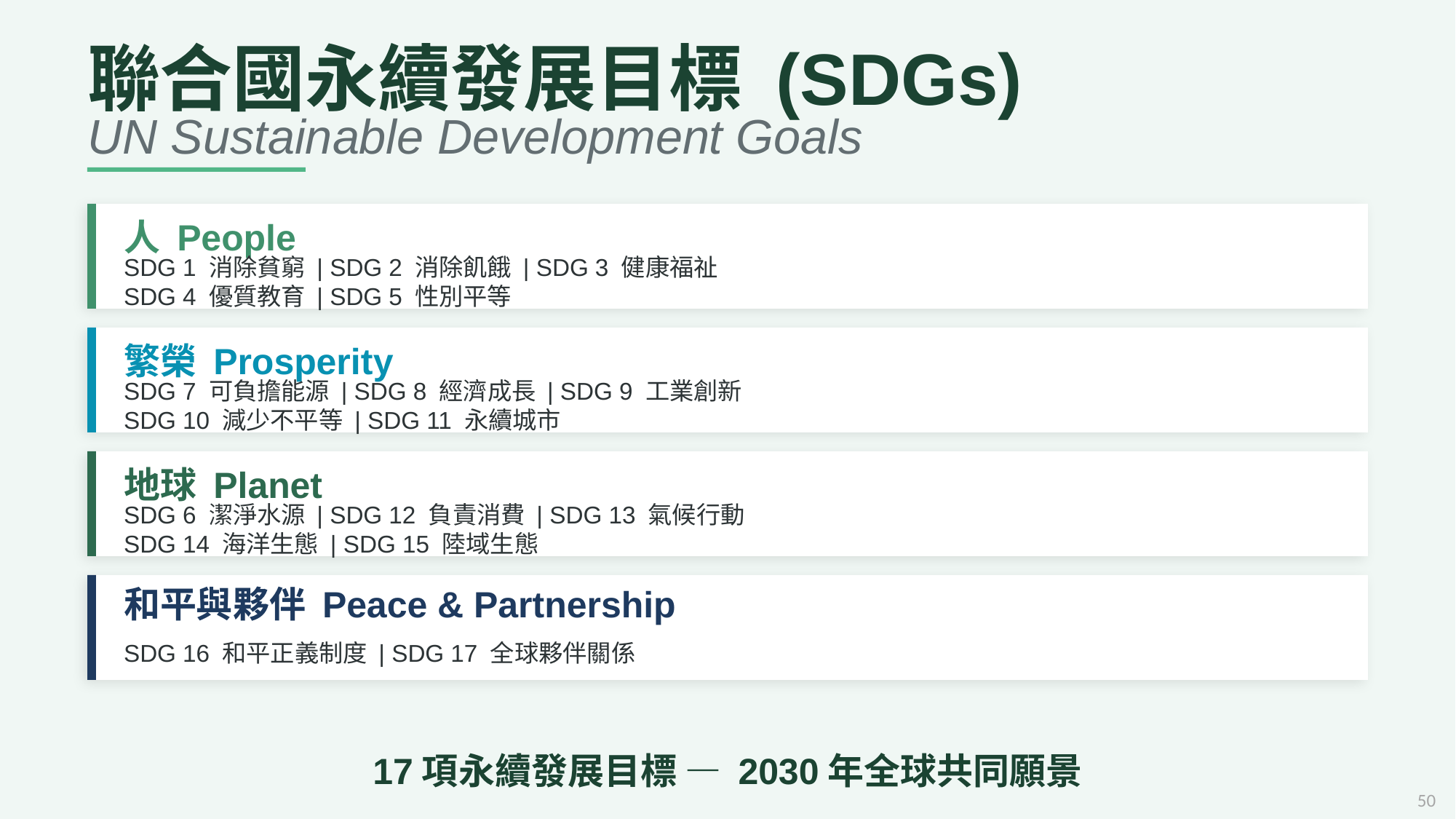

聯合國永續發展目標 (SDGs)
UN Sustainable Development Goals

人 People
SDG 1 消除貧窮 | SDG 2 消除飢餓 | SDG 3 健康福祉
SDG 4 優質教育 | SDG 5 性別平等

繁榮 Prosperity
SDG 7 可負擔能源 | SDG 8 經濟成長 | SDG 9 工業創新
SDG 10 減少不平等 | SDG 11 永續城市

地球 Planet
SDG 6 潔淨水源 | SDG 12 負責消費 | SDG 13 氣候行動
SDG 14 海洋生態 | SDG 15 陸域生態

和平與夥伴 Peace & Partnership
SDG 16 和平正義制度 | SDG 17 全球夥伴關係
17項永續發展目標 — 2030年全球共同願景
50